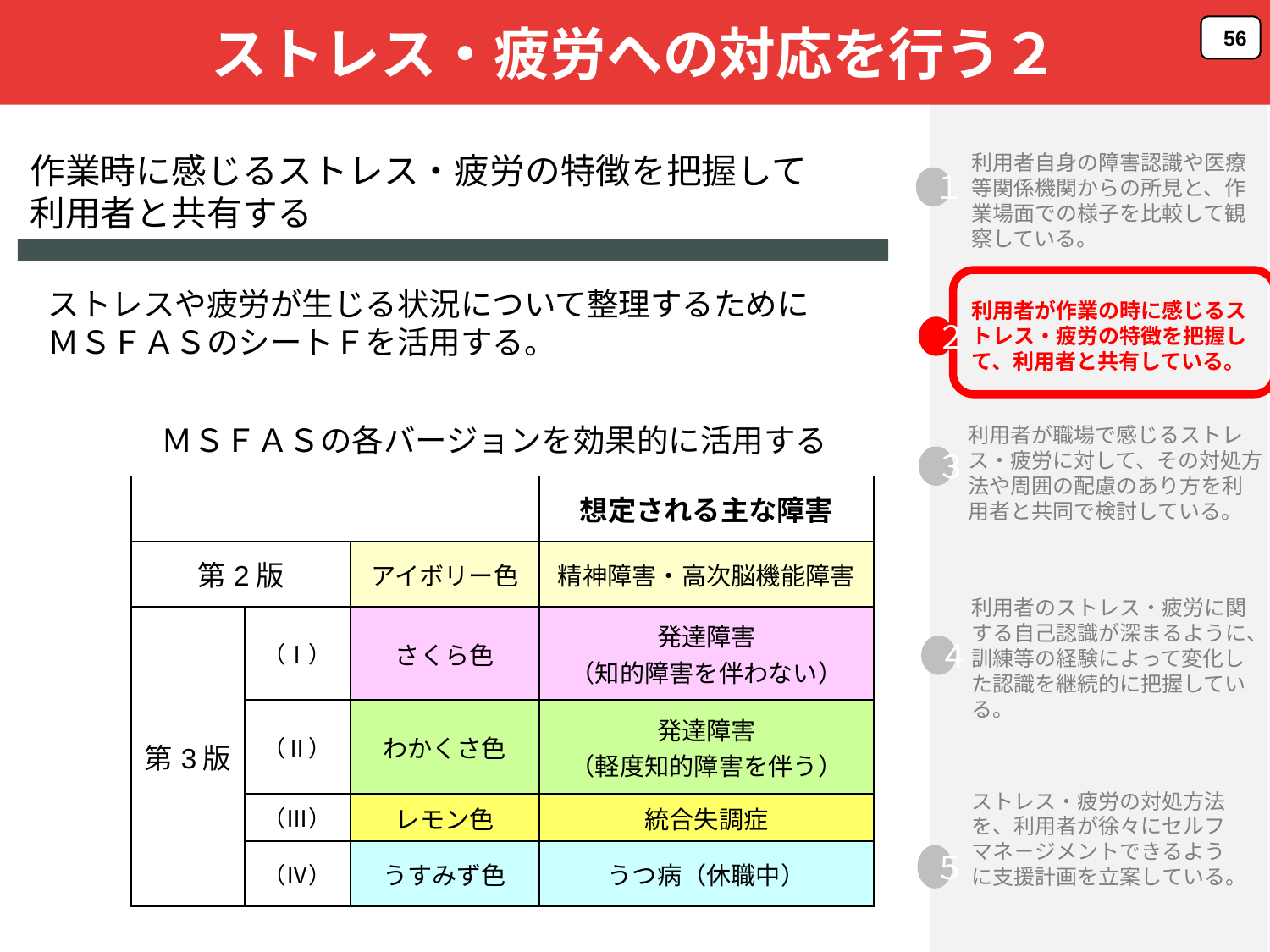

ストレス・疲労への対応を行う２

56

作業時に感じるストレス・疲労の特徴を把握して
利用者と共有する
利用者自身の障害認識や医療等関係機関からの所見と、作業場面での様子を比較して観察している。
１
２
３
４
５

ストレスや疲労が生じる状況について整理するために
ＭＳＦＡＳのシートＦを活用する。
利用者が作業の時に感じるストレス・疲労の特徴を把握して、利用者と共有している。
ＭＳＦＡＳの各バージョンを効果的に活用する
利用者が職場で感じるストレス・疲労に対して、その対処方法や周囲の配慮のあり方を利用者と共同で検討している。
|  |  |  | 想定される主な障害 |
| --- | --- | --- | --- |
| 第2版 |  | アイボリー色 | 精神障害・高次脳機能障害 |
| 第3版 | （Ⅰ） | さくら色 | 発達障害 （知的障害を伴わない） |
|  | （Ⅱ） | わかくさ色 | 発達障害 （軽度知的障害を伴う） |
|  | （Ⅲ） | レモン色 | 統合失調症 |
|  | （Ⅳ） | うすみず色 | うつ病（休職中） |
ＭＳＦＡＳシートの内容と、ＭＷＳ訓練版による作業訓練の様子を比較し、合致している点や、違いがある点を観察する。
利用者のストレス・疲労に関する自己認識が深まるように、訓練等の経験によって変化した認識を継続的に把握している。
ストレス・疲労の対処方法を、利用者が徐々にセルフマネ－ジメントできるように支援計画を立案している。